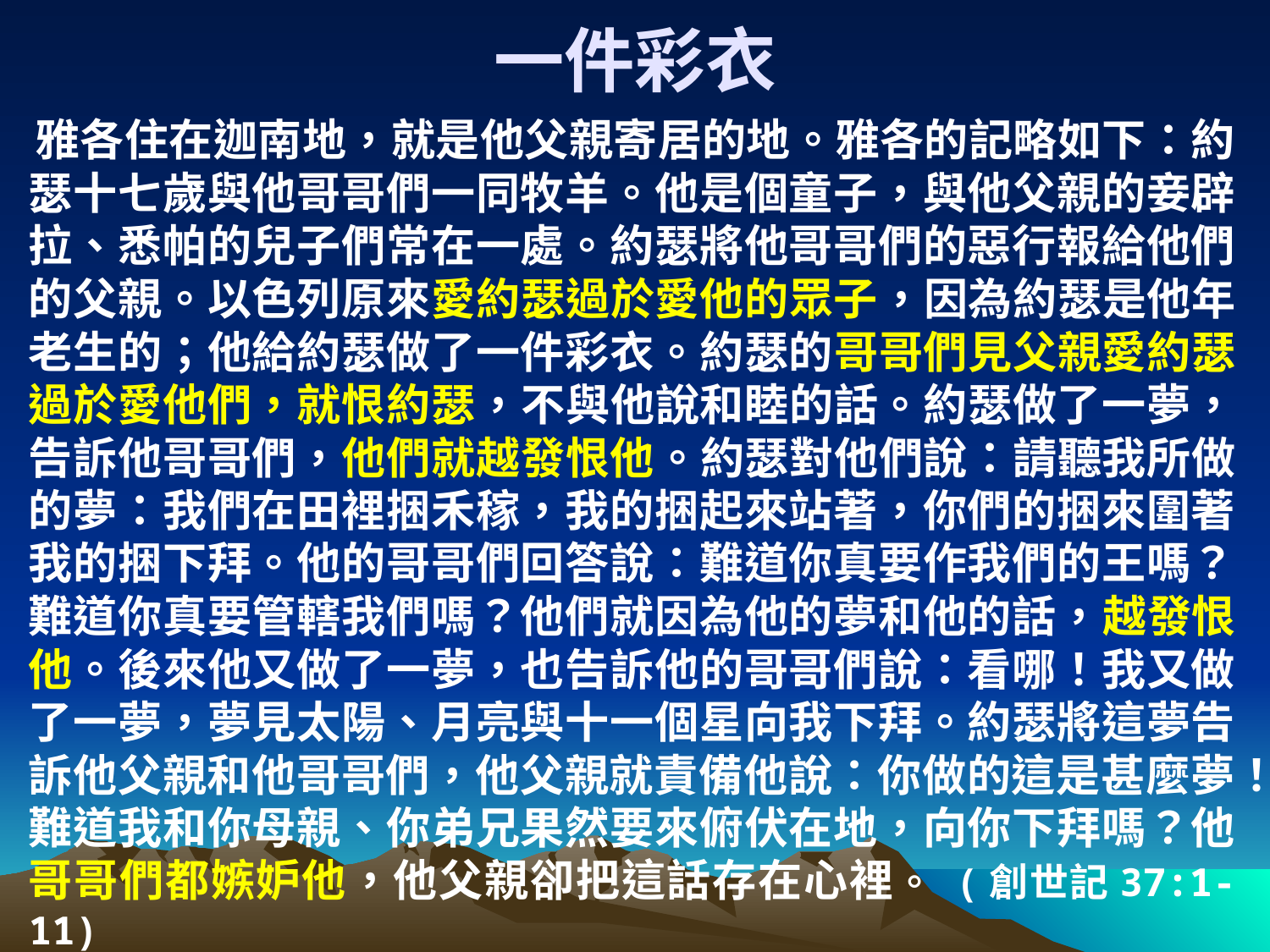

# 一件彩衣
    雅各住在迦南地，就是他父親寄居的地。雅各的記略如下：約瑟十七歲與他哥哥們一同牧羊。他是個童子，與他父親的妾辟拉、悉帕的兒子們常在一處。約瑟將他哥哥們的惡行報給他們的父親。以色列原來愛約瑟過於愛他的眾子，因為約瑟是他年老生的；他給約瑟做了一件彩衣。約瑟的哥哥們見父親愛約瑟過於愛他們，就恨約瑟，不與他說和睦的話。約瑟做了一夢，告訴他哥哥們，他們就越發恨他。約瑟對他們說：請聽我所做的夢：我們在田裡捆禾稼，我的捆起來站著，你們的捆來圍著我的捆下拜。他的哥哥們回答說：難道你真要作我們的王嗎？難道你真要管轄我們嗎？他們就因為他的夢和他的話，越發恨他。後來他又做了一夢，也告訴他的哥哥們說：看哪！我又做了一夢，夢見太陽、月亮與十一個星向我下拜。約瑟將這夢告訴他父親和他哥哥們，他父親就責備他說：你做的這是甚麼夢！難道我和你母親、你弟兄果然要來俯伏在地，向你下拜嗎？他哥哥們都嫉妒他，他父親卻把這話存在心裡。 (創世記37:1-11)